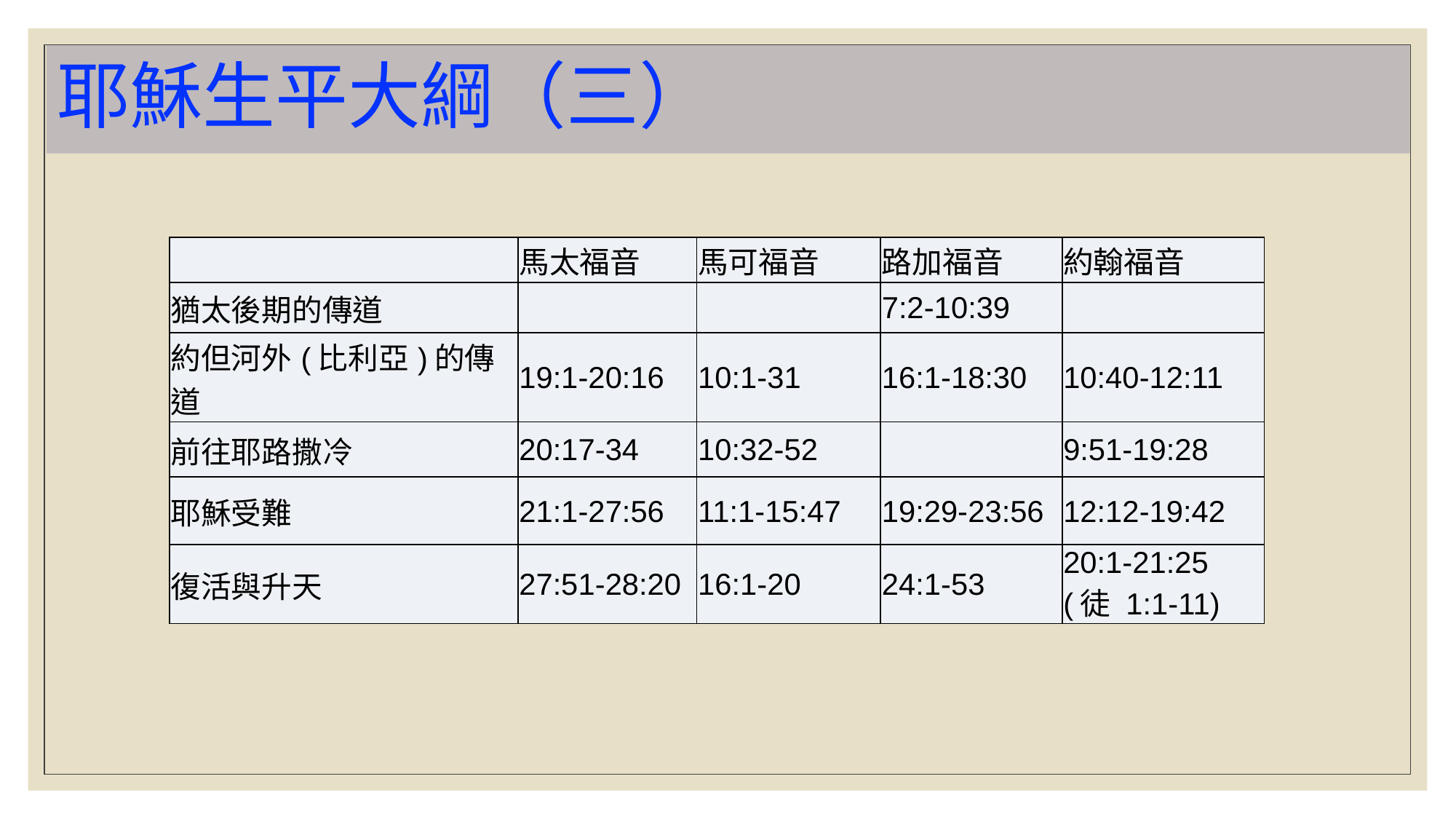

# 耶穌生平大綱（三）
|  | 馬太福音 | 馬可福音 | 路加福音 | 約翰福音 |
| --- | --- | --- | --- | --- |
| 猶太後期的傳道 |  |  | 7:2-10:39 |  |
| 約但河外(比利亞)的傳道 | 19:1-20:16 | 10:1-31 | 16:1-18:30 | 10:40-12:11 |
| 前往耶路撒冷 | 20:17-34 | 10:32-52 |  | 9:51-19:28 |
| 耶穌受難 | 21:1-27:56 | 11:1-15:47 | 19:29-23:56 | 12:12-19:42 |
| 復活與升天 | 27:51-28:20 | 16:1-20 | 24:1-53 | 20:1-21:25 (徒 1:1-11) |